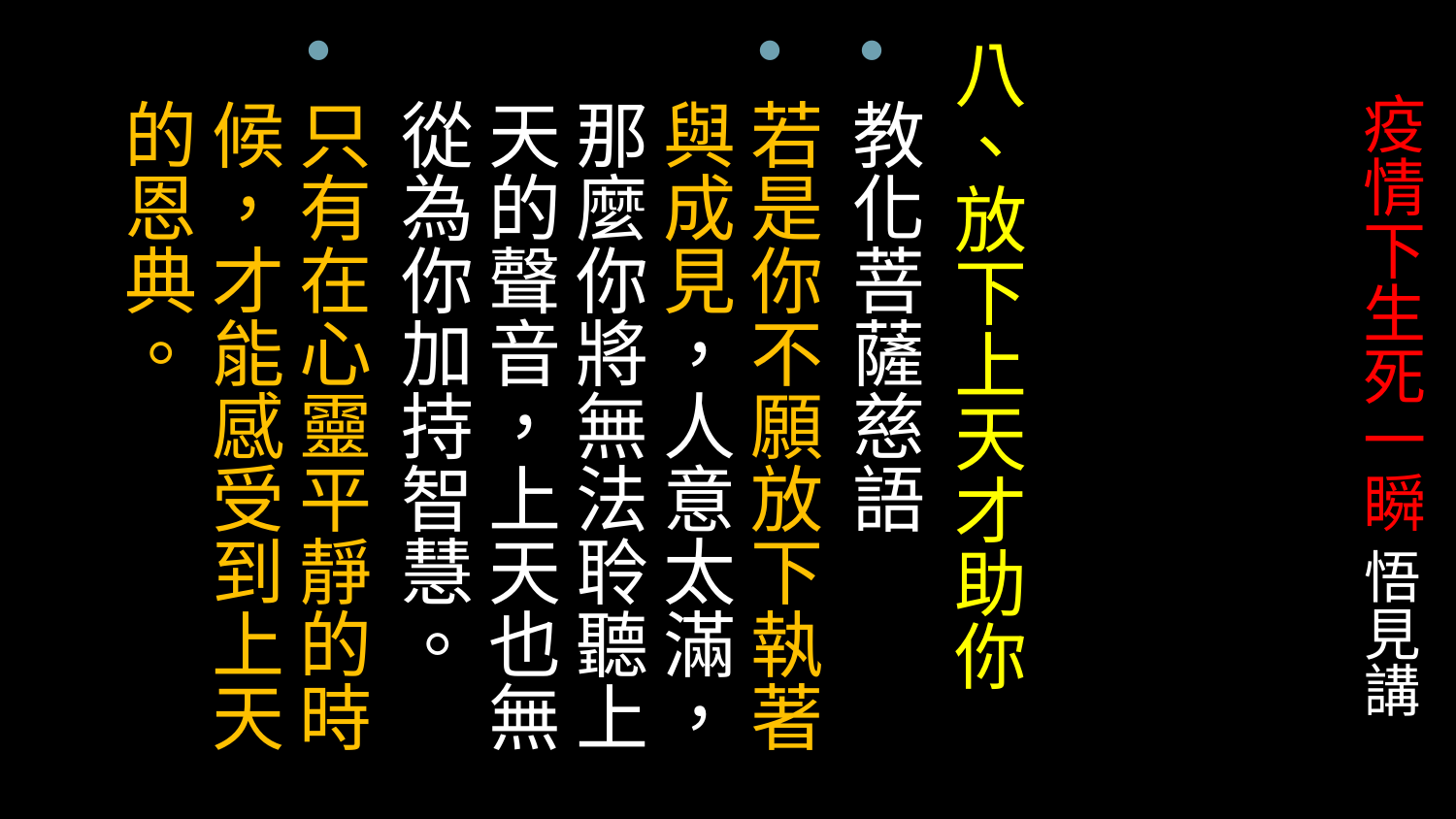

八、放下上天才助你
教化菩薩慈語
若是你不願放下執著與成見，人意太滿，那麼你將無法聆聽上天的聲音，上天也無從為你加持智慧。
只有在心靈平靜的時候，才能感受到上天的恩典。

# 疫情下生死一瞬 悟見講